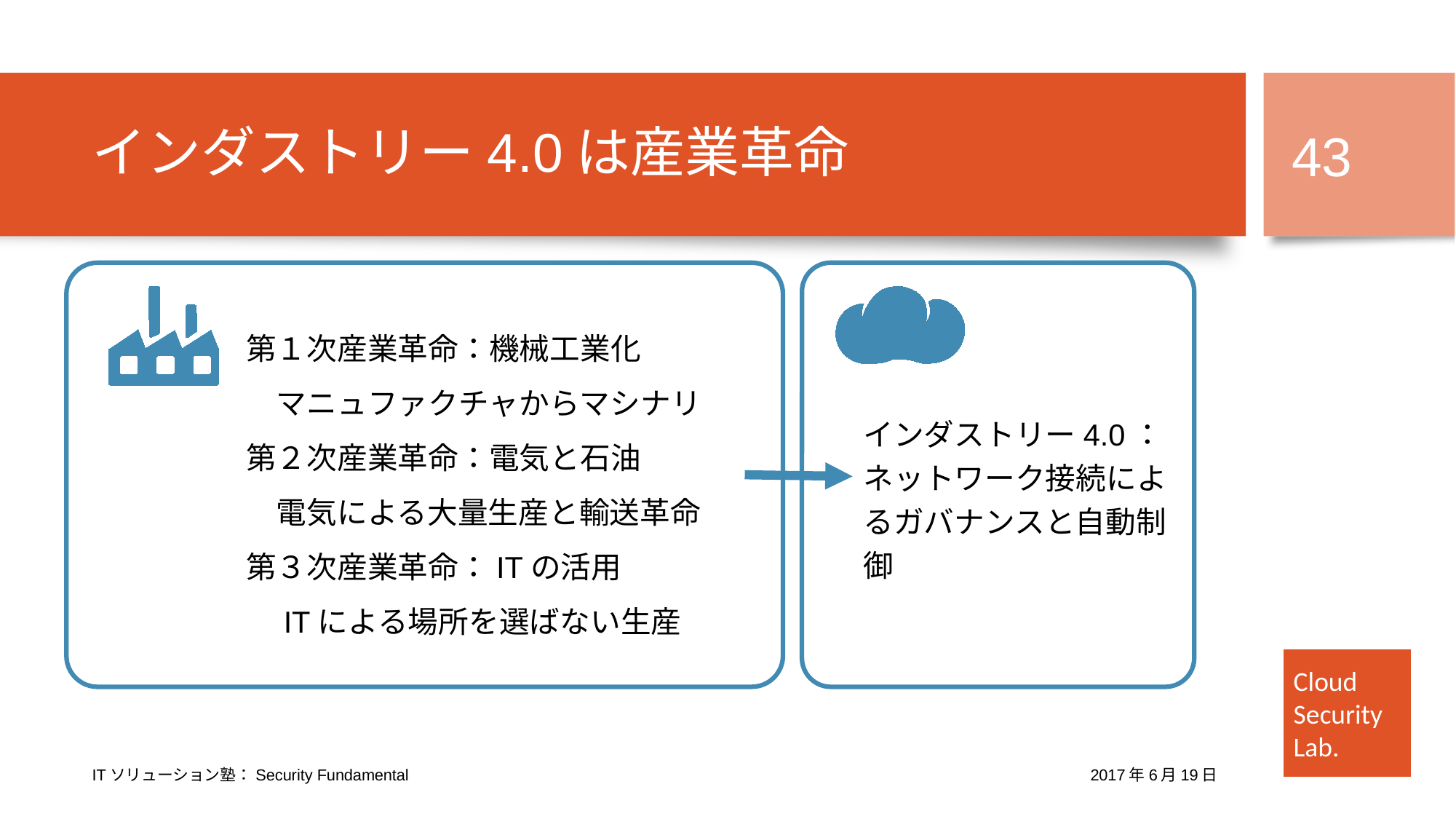

# インダストリー4.0は産業革命
43

第１次産業革命：機械工業化
　マニュファクチャからマシナリ
第２次産業革命：電気と石油
　電気による大量生産と輸送革命
第３次産業革命：ITの活用
　ITによる場所を選ばない生産
インダストリー4.0：
ネットワーク接続によるガバナンスと自動制御
2017年6月19日
ITソリューション塾：Security Fundamental